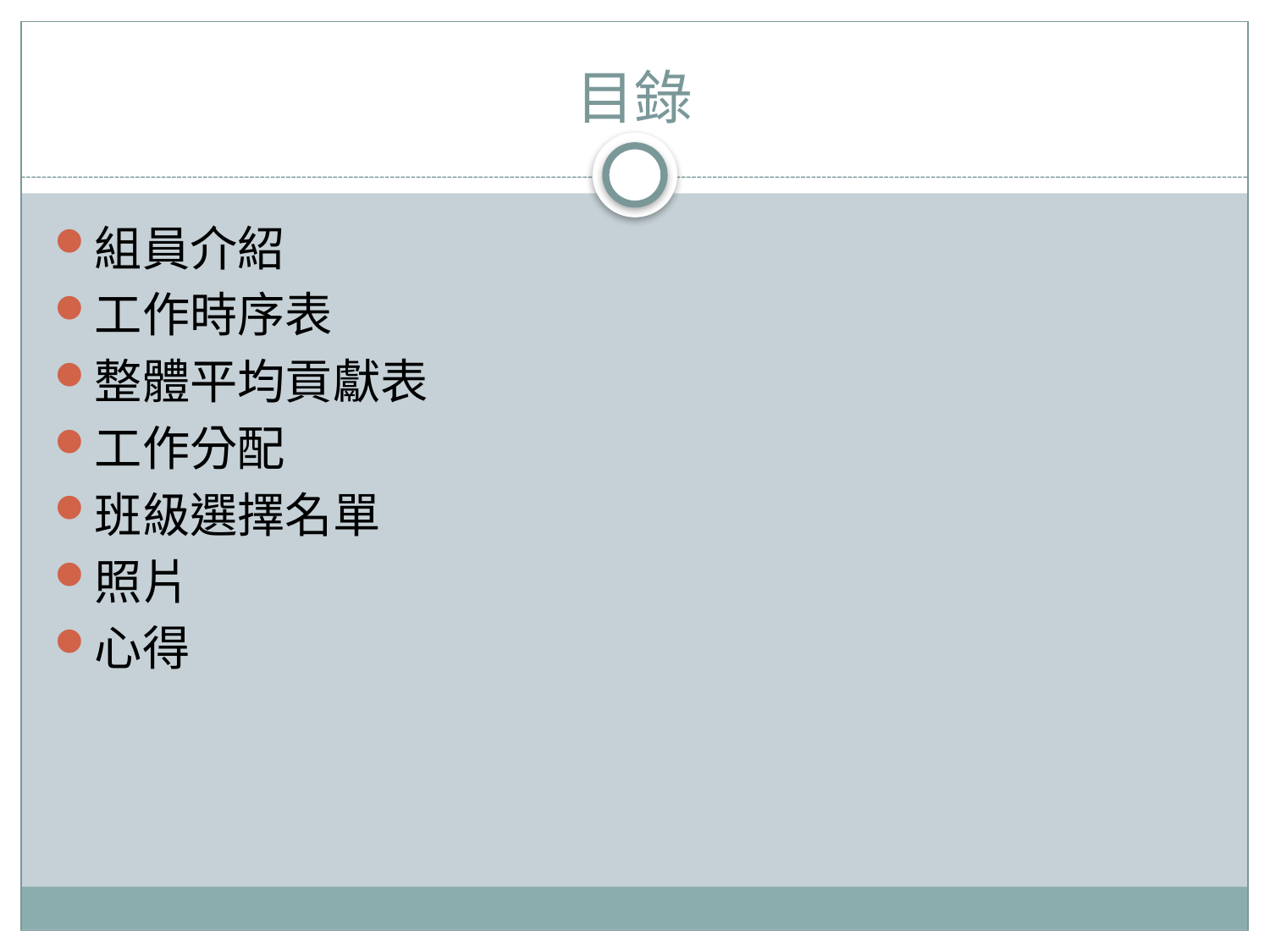

# 目錄
組員介紹
工作時序表
整體平均貢獻表
工作分配
班級選擇名單
照片
心得